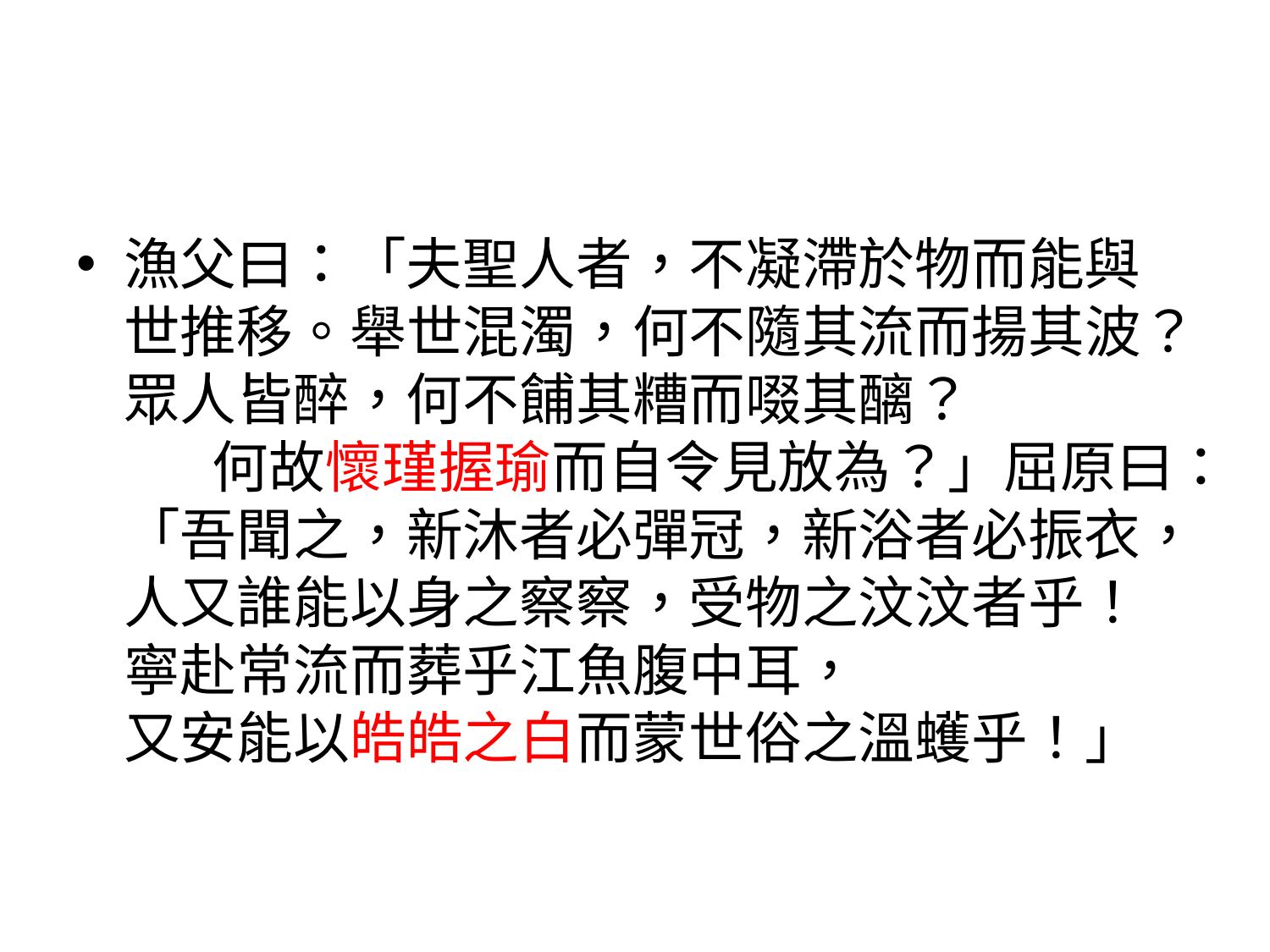

#
漁父曰：「夫聖人者，不凝滯於物而能與世推移。舉世混濁，何不隨其流而揚其波？眾人皆醉，何不餔其糟而啜其醨？                         何故懷瑾握瑜而自令見放為？」屈原曰：「吾聞之，新沐者必彈冠，新浴者必振衣，人又誰能以身之察察，受物之汶汶者乎！寧赴常流而葬乎江魚腹中耳，                      又安能以皓皓之白而蒙世俗之溫蠖乎！」